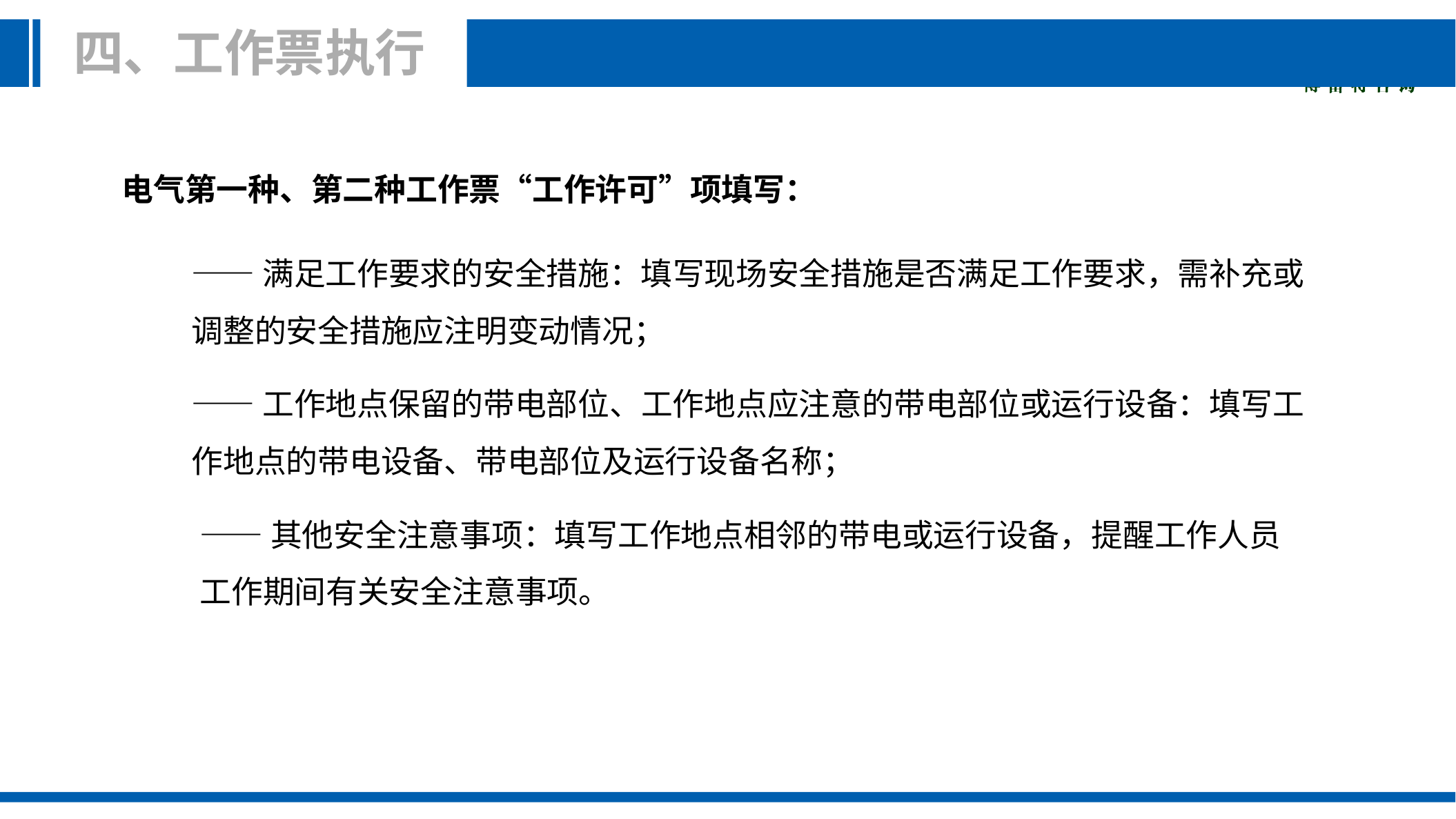

四、工作票执行
电气第一种、第二种工作票“工作许可”项填写：
——满足工作要求的安全措施：填写现场安全措施是否满足工作要求，需补充或调整的安全措施应注明变动情况；
——工作地点保留的带电部位、工作地点应注意的带电部位或运行设备：填写工作地点的带电设备、带电部位及运行设备名称；
——其他安全注意事项：填写工作地点相邻的带电或运行设备，提醒工作人员工作期间有关安全注意事项。